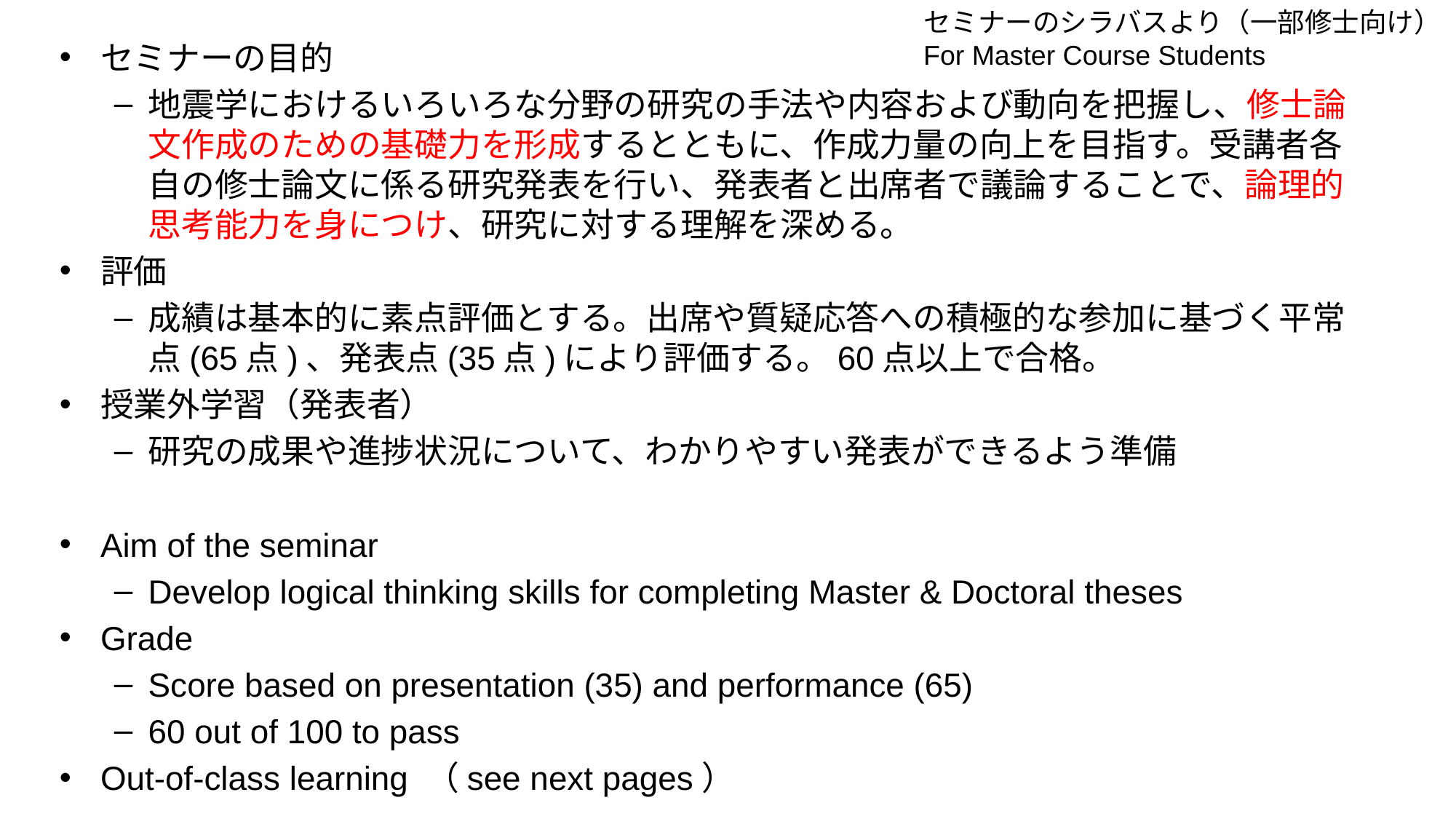

セミナーのシラバスより（一部修士向け）
For Master Course Students
セミナーの目的
地震学におけるいろいろな分野の研究の手法や内容および動向を把握し、修士論文作成のための基礎力を形成するとともに、作成力量の向上を目指す。受講者各自の修士論文に係る研究発表を行い、発表者と出席者で議論することで、論理的思考能力を身につけ、研究に対する理解を深める。
評価
成績は基本的に素点評価とする。出席や質疑応答への積極的な参加に基づく平常点(65点)、発表点(35点)により評価する。60点以上で合格。
授業外学習（発表者）
研究の成果や進捗状況について、わかりやすい発表ができるよう準備

Aim of the seminar
Develop logical thinking skills for completing Master & Doctoral theses
Grade
Score based on presentation (35) and performance (65)
60 out of 100 to pass
Out-of-class learning （see next pages）